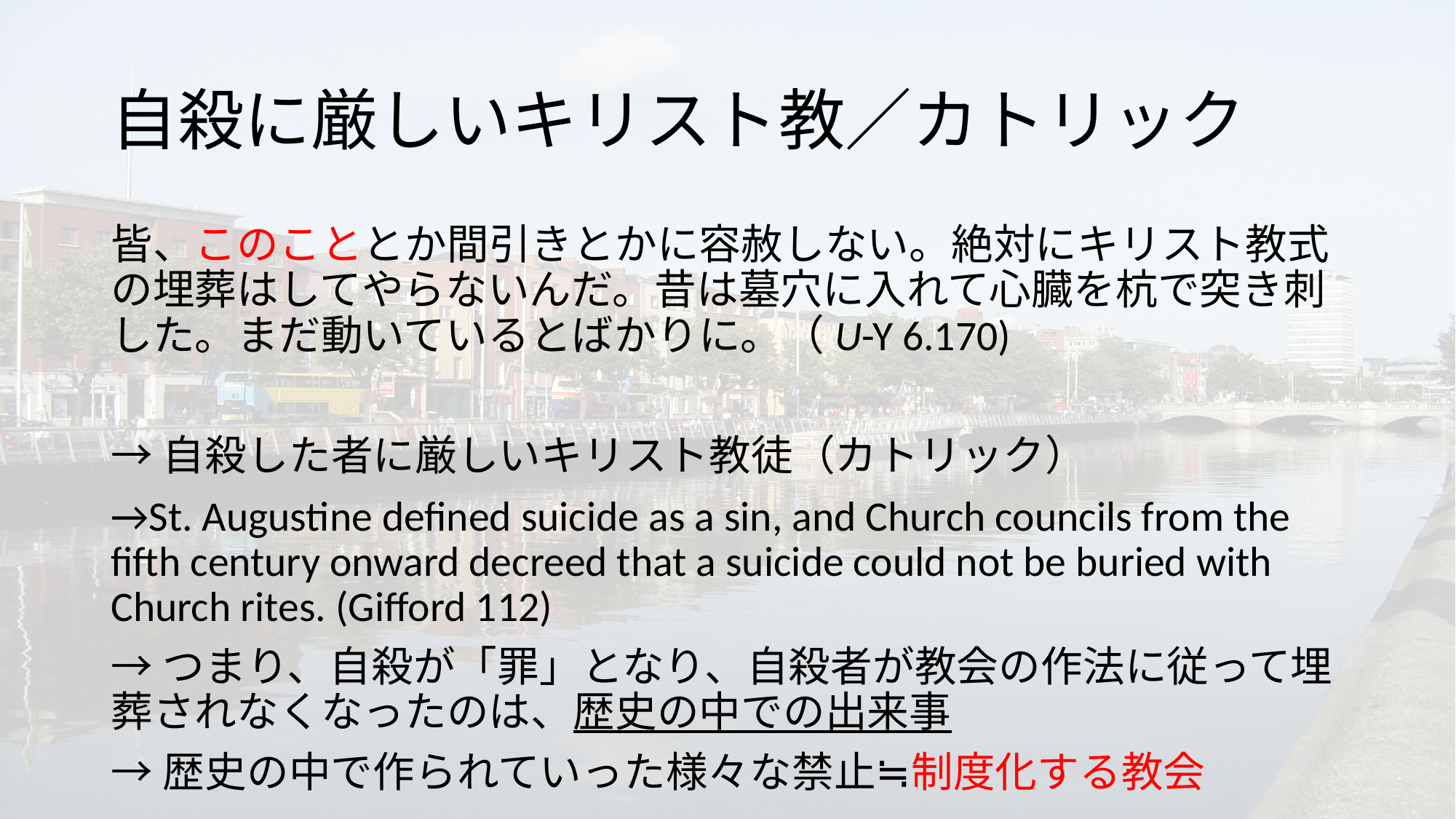

# 自殺に厳しいキリスト教／カトリック
皆、このこととか間引きとかに容赦しない。絶対にキリスト教式の埋葬はしてやらないんだ。昔は墓穴に入れて心臓を杭で突き刺した。まだ動いているとばかりに。（U-Y 6.170)

→自殺した者に厳しいキリスト教徒（カトリック）
→St. Augustine defined suicide as a sin, and Church councils from the fifth century onward decreed that a suicide could not be buried with Church rites. (Gifford 112)
→つまり、自殺が「罪」となり、自殺者が教会の作法に従って埋葬されなくなったのは、歴史の中での出来事
→歴史の中で作られていった様々な禁止≒制度化する教会